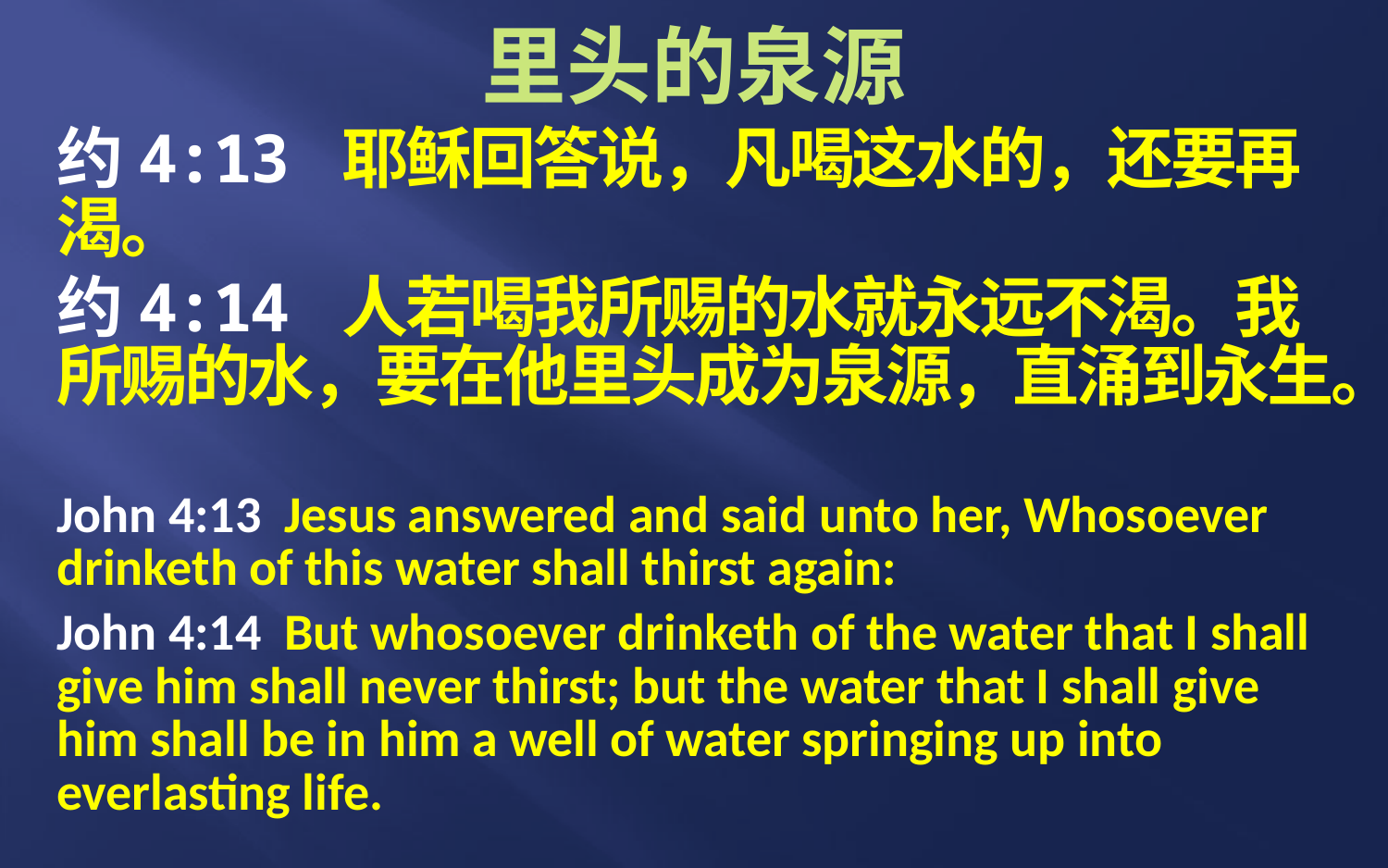

# 里头的泉源
约4:13 耶稣回答说，凡喝这水的，还要再渴。
约4:14 人若喝我所赐的水就永远不渴。我所赐的水，要在他里头成为泉源，直涌到永生。

John 4:13  Jesus answered and said unto her, Whosoever drinketh of this water shall thirst again:
John 4:14  But whosoever drinketh of the water that I shall give him shall never thirst; but the water that I shall give him shall be in him a well of water springing up into everlasting life.